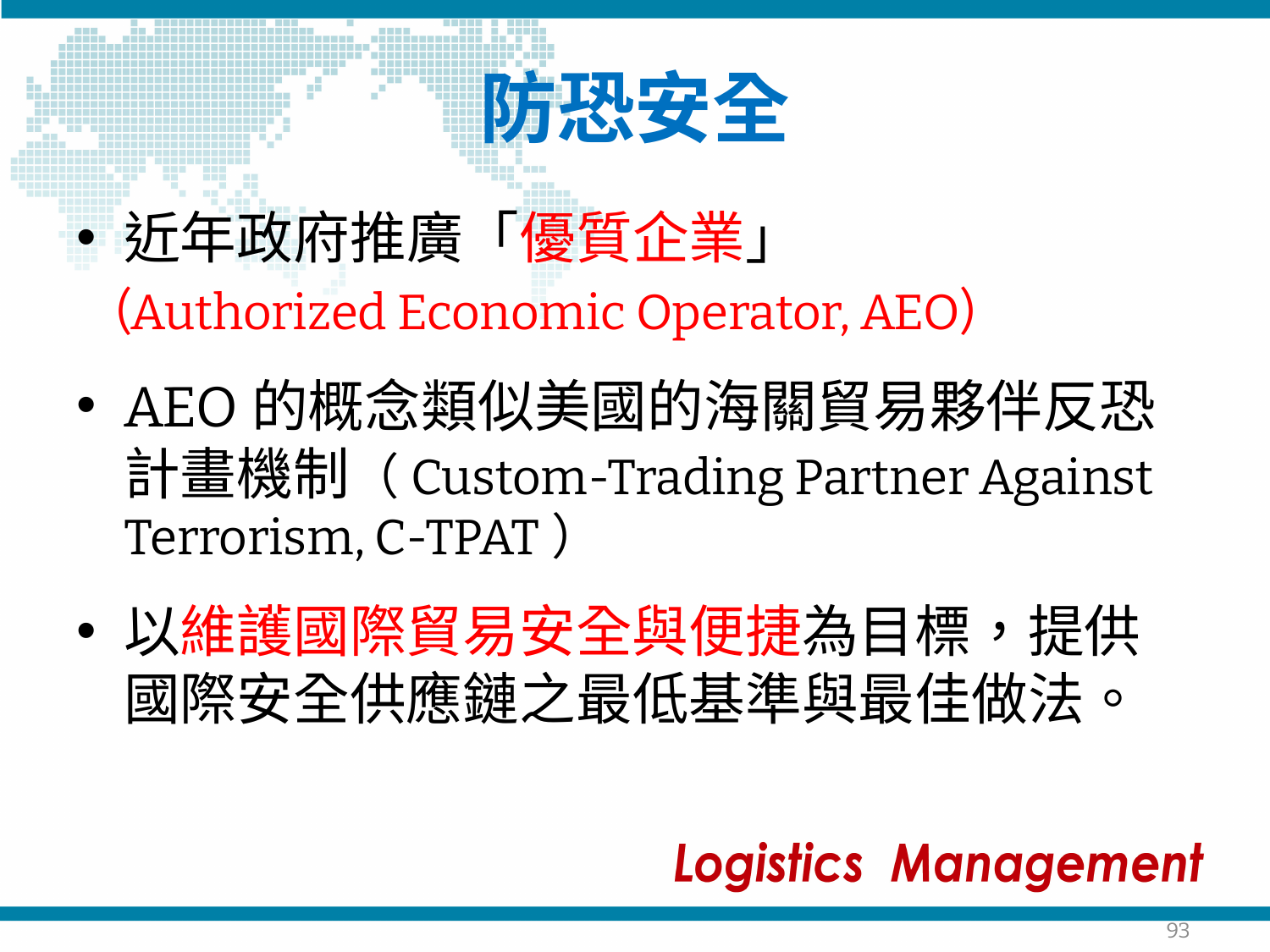

# 防恐安全
近年政府推廣「優質企業」
    (Authorized Economic Operator, AEO)

AEO的概念類似美國的海關貿易夥伴反恐計畫機制（Custom-Trading Partner Against Terrorism, C-TPAT）

以維護國際貿易安全與便捷為目標，提供國際安全供應鏈之最低基準與最佳做法。
93